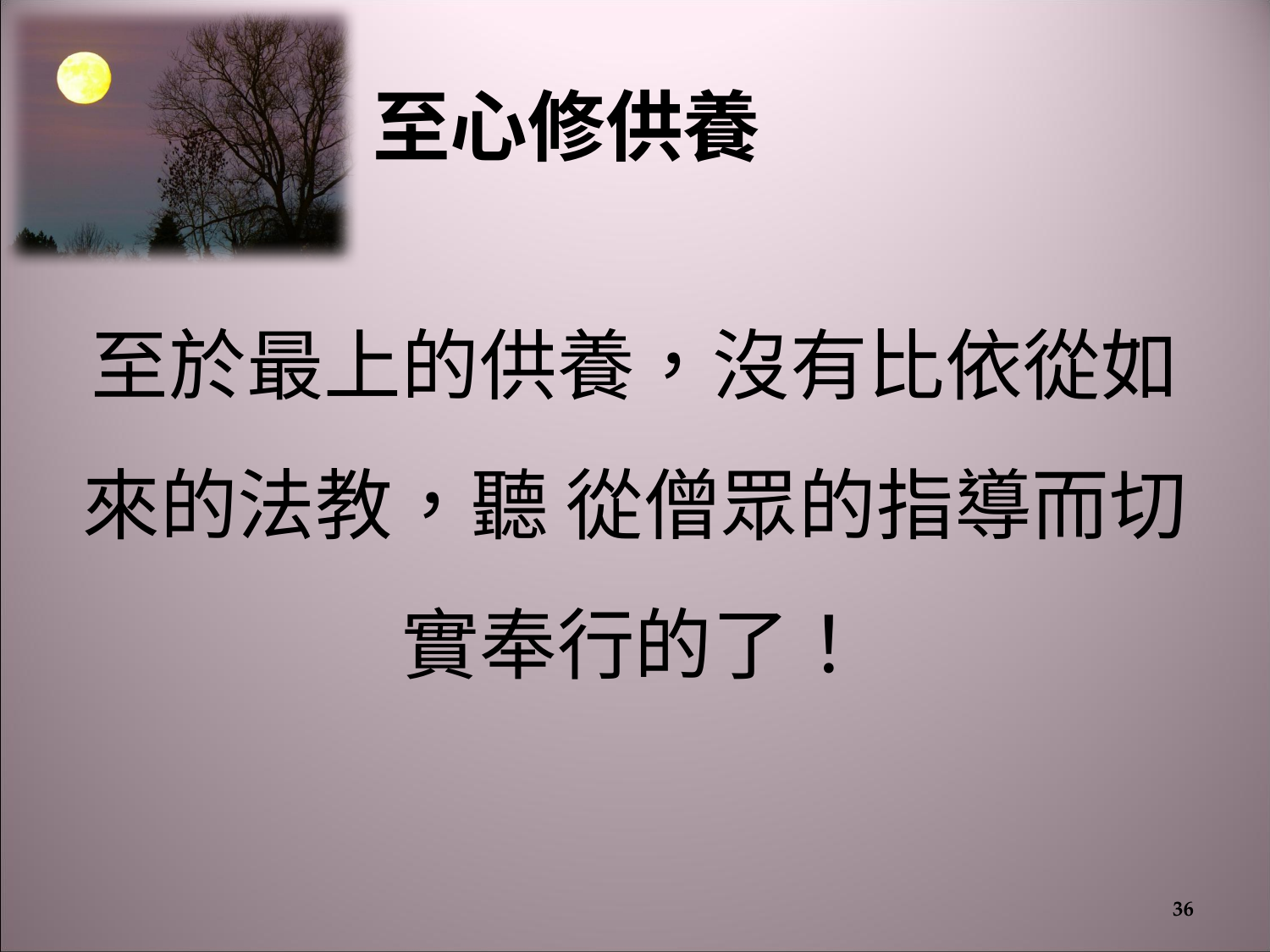

# 至心修供養
至於最上的供養，沒有比依從如來的法教，聽 從僧眾的指導而切實奉行的了！

36